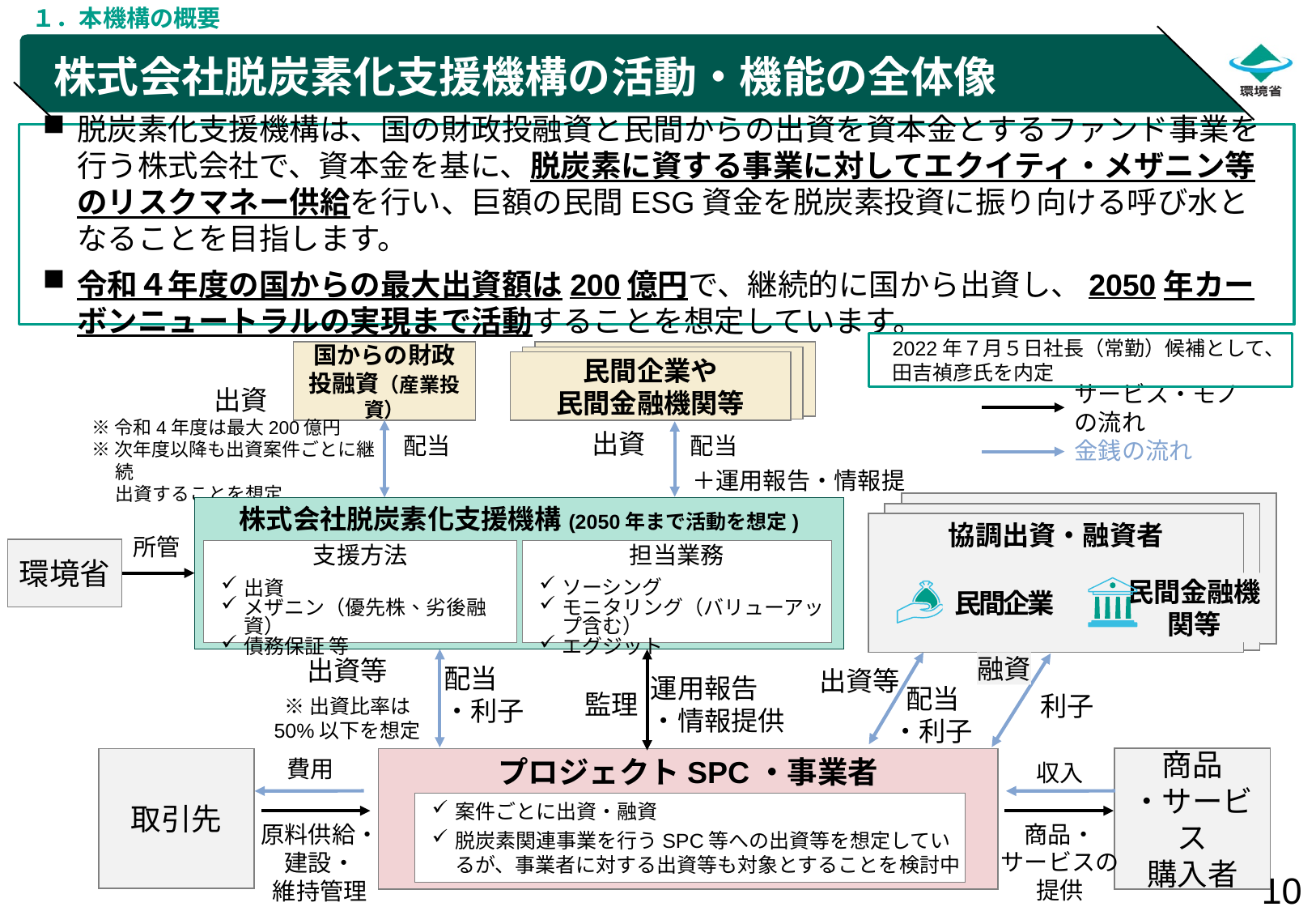

１．本機構の概要
# 株式会社脱炭素化支援機構の活動・機能の全体像
脱炭素化支援機構は、国の財政投融資と民間からの出資を資本金とするファンド事業を行う株式会社で、資本金を基に、脱炭素に資する事業に対してエクイティ・メザニン等のリスクマネー供給を行い、巨額の民間ESG資金を脱炭素投資に振り向ける呼び水となることを目指します。
令和４年度の国からの最大出資額は200億円で、継続的に国から出資し、2050年カーボンニュートラルの実現まで活動することを想定しています。
2022年７月５日社長（常勤）候補として、田吉禎彦氏を内定
国からの財政投融資（産業投資）

民間企業や
民間金融機関等
サービス・モノの流れ
出資
※令和4年度は最大200億円
※次年度以降も出資案件ごとに継続
出資することを想定
出資
配当
配当
金銭の流れ
＋運用報告・情報提供

協調出資・融資者
株式会社脱炭素化支援機構(2050年まで活動を想定)
所管
環境省
担当業務
ソーシング
モニタリング（バリューアップ含む）
エグジット
支援方法
出資
メザニン（優先株、劣後融資）
債務保証 等

民間金融機関等
民間企業
融資
出資等
配当
・利子
出資等
運用報告
・情報提供
※出資比率は
50%以下を想定
配当
・利子
監理
利子
商品
・サービス
購入者
取引先
プロジェクトSPC・事業者
費用
収入
案件ごとに出資・融資
脱炭素関連事業を行うSPC等への出資等を想定しているが、事業者に対する出資等も対象とすることを検討中
原料供給・
建設・
維持管理
商品・
サービスの
提供